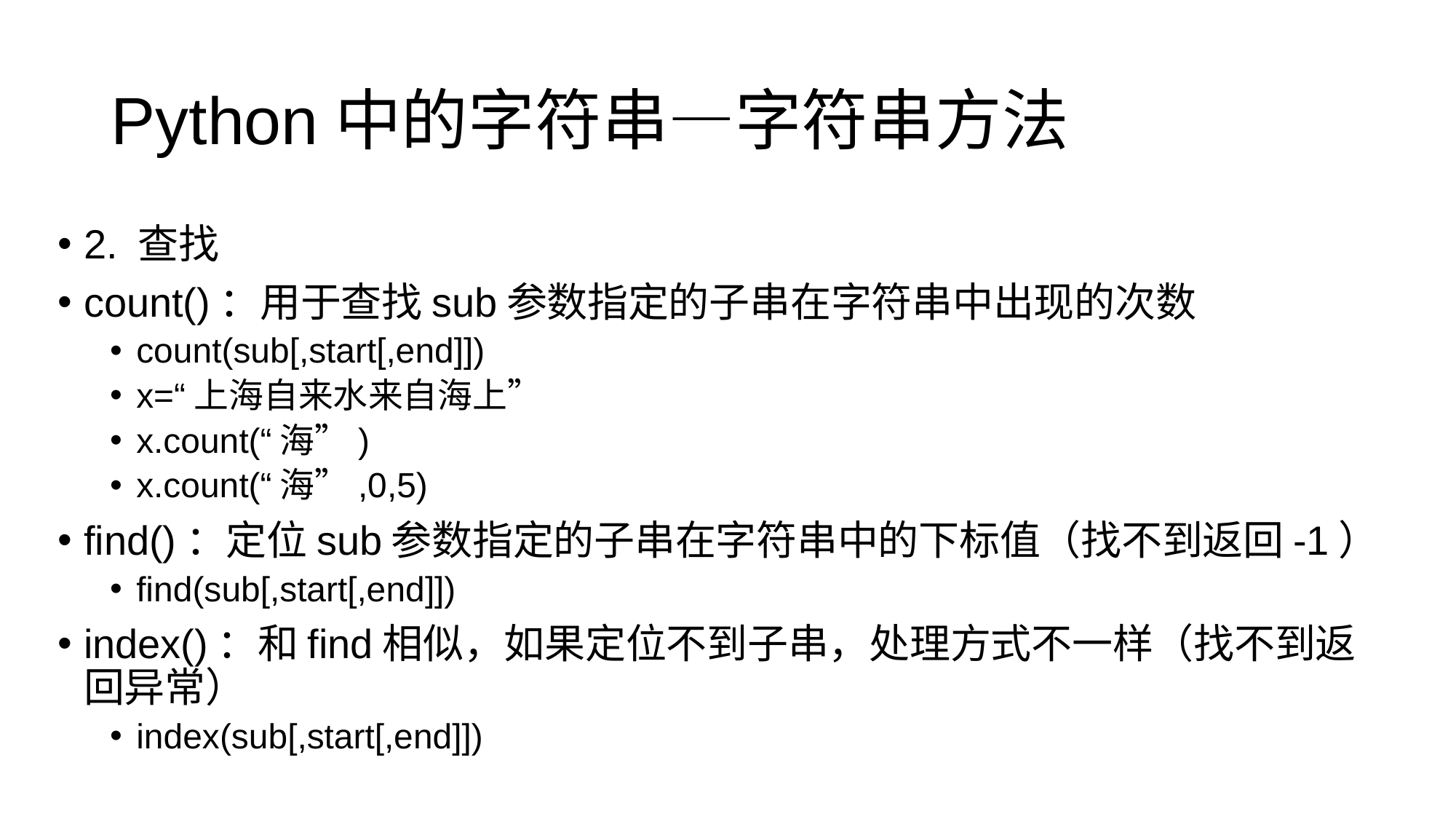

# Python中的字符串—字符串方法
2. 查找
count()：用于查找sub参数指定的子串在字符串中出现的次数
count(sub[,start[,end]])
x=“上海自来水来自海上”
x.count(“海”)
x.count(“海”,0,5)
find()：定位sub参数指定的子串在字符串中的下标值（找不到返回-1）
find(sub[,start[,end]])
index()：和find相似，如果定位不到子串，处理方式不一样（找不到返回异常）
index(sub[,start[,end]])